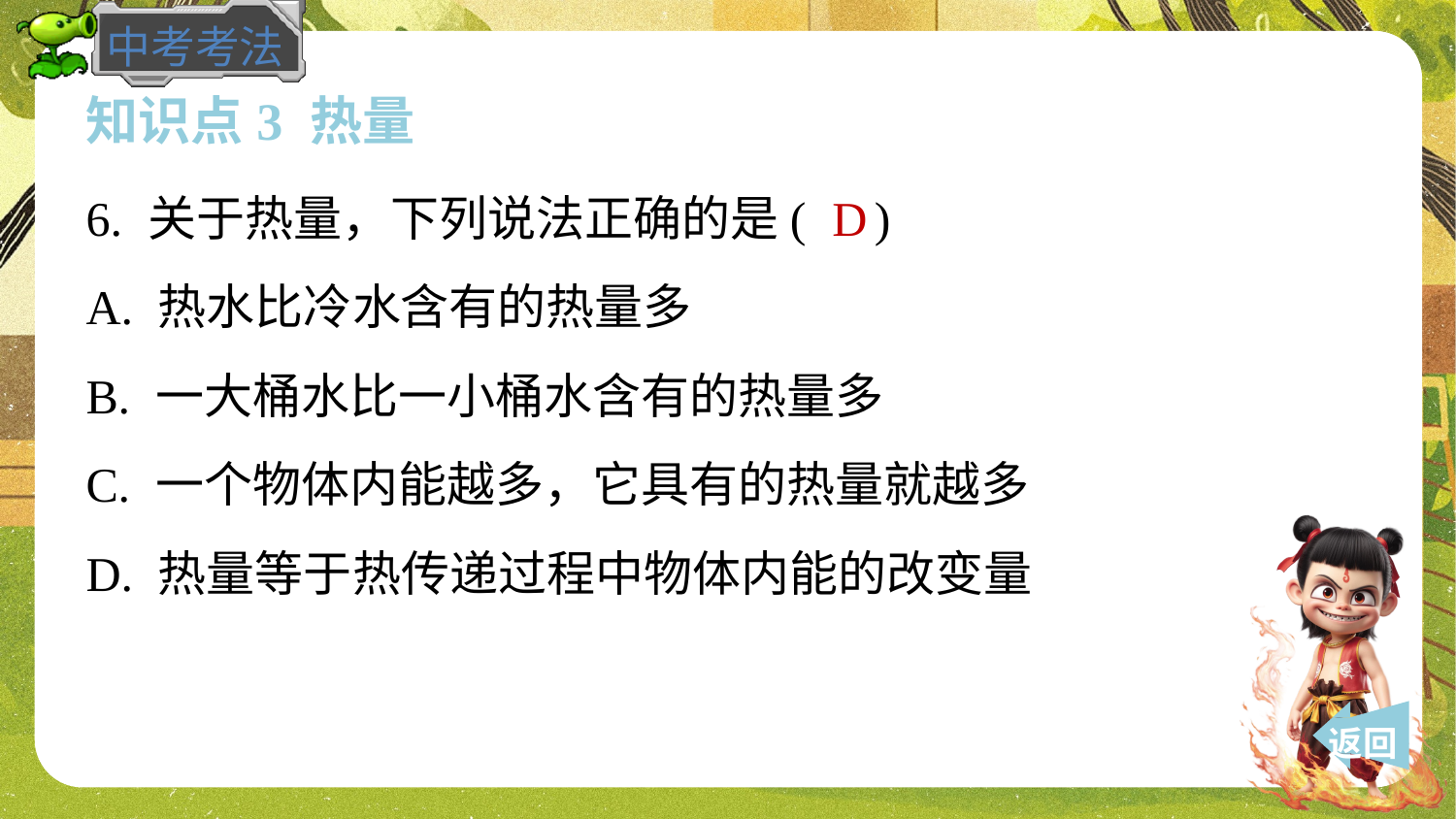

知识点3 热量
6. 关于热量，下列说法正确的是(     )
D
A. 热水比冷水含有的热量多
B. 一大桶水比一小桶水含有的热量多
C. 一个物体内能越多，它具有的热量就越多
D. 热量等于热传递过程中物体内能的改变量
 返回